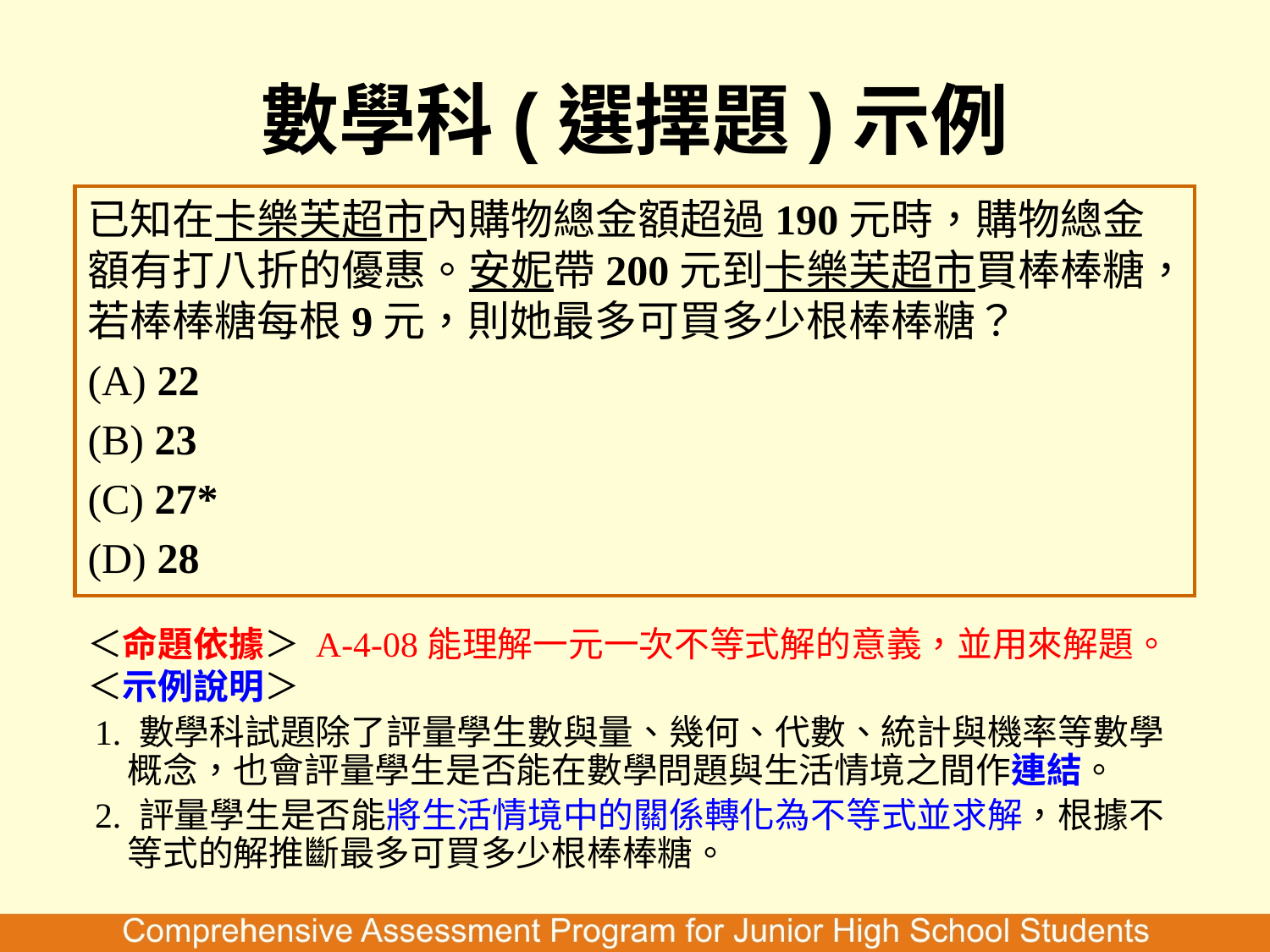

# 數學科(選擇題)示例
已知在卡樂芙超市內購物總金額超過190元時，購物總金額有打八折的優惠。安妮帶200元到卡樂芙超市買棒棒糖，若棒棒糖每根9元，則她最多可買多少根棒棒糖？
(A) 22
(B) 23
(C) 27*
(D) 28
＜命題依據＞ A-4-08能理解一元一次不等式解的意義，並用來解題。
＜示例說明＞
1. 數學科試題除了評量學生數與量、幾何、代數、統計與機率等數學概念，也會評量學生是否能在數學問題與生活情境之間作連結。
2. 評量學生是否能將生活情境中的關係轉化為不等式並求解，根據不等式的解推斷最多可買多少根棒棒糖。